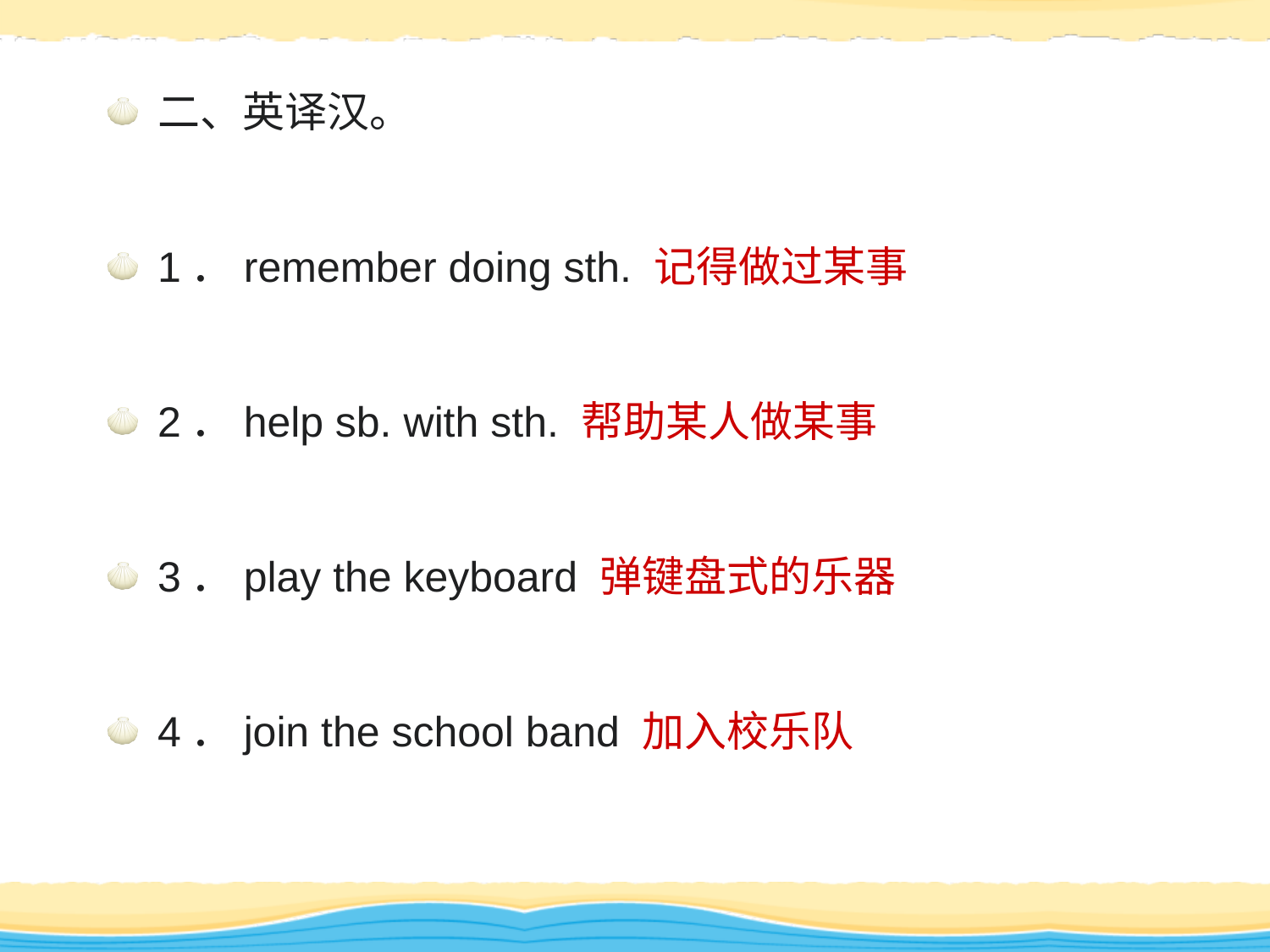

二、英译汉。

1．remember doing sth. 记得做过某事

2．help sb. with sth. 帮助某人做某事

3．play the keyboard 弹键盘式的乐器

4．join the school band 加入校乐队